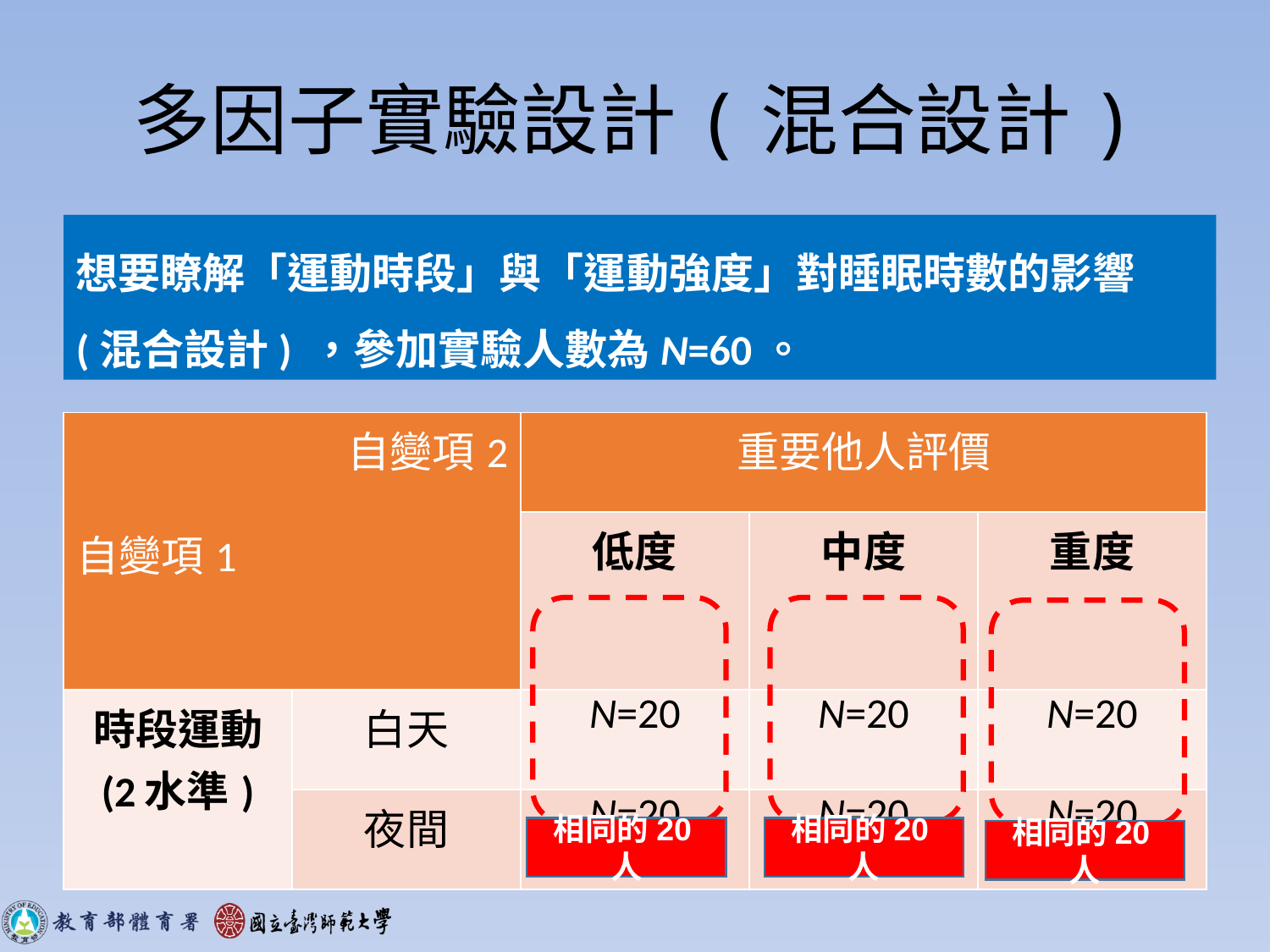

# 多因子實驗設計(混合設計)
想要瞭解「運動時段」與「運動強度」對睡眠時數的影響  (混合設計) ，參加實驗人數為N=60。
| 自變項2 自變項1 |  | 重要他人評價 |  |  |
| --- | --- | --- | --- | --- |
|  |  | 低度 | 中度 | 重度 |
| 時段運動 (2水準) | 白天 | N=20 | N=20 | N=20 |
|  | 夜間 | N=20 | N=20 | N=20 |

相同的20人
相同的20人
相同的20人